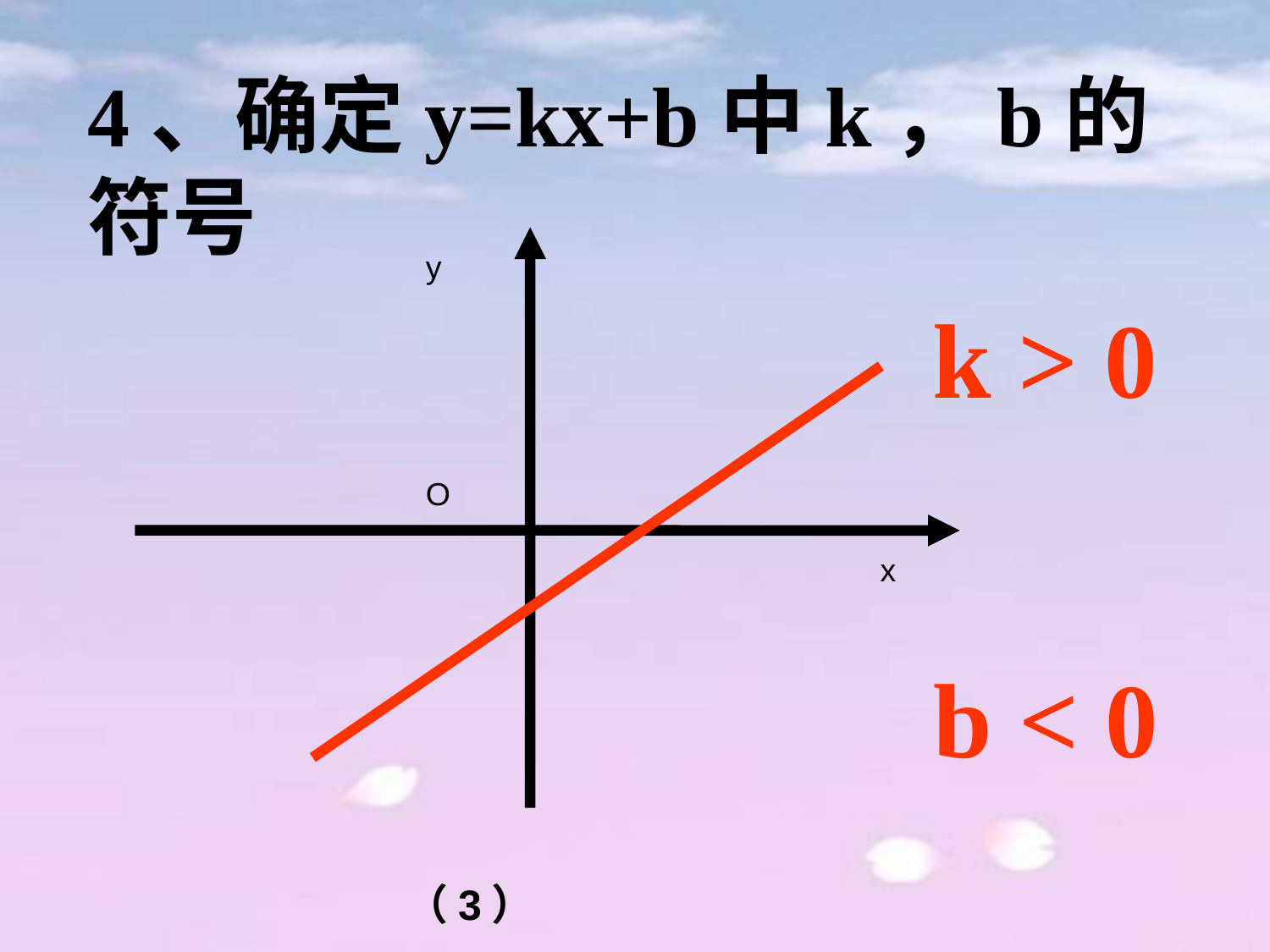

4、确定y=kx+b中k，b的符号

y

O

x
（3）
 k > 0
 b < 0